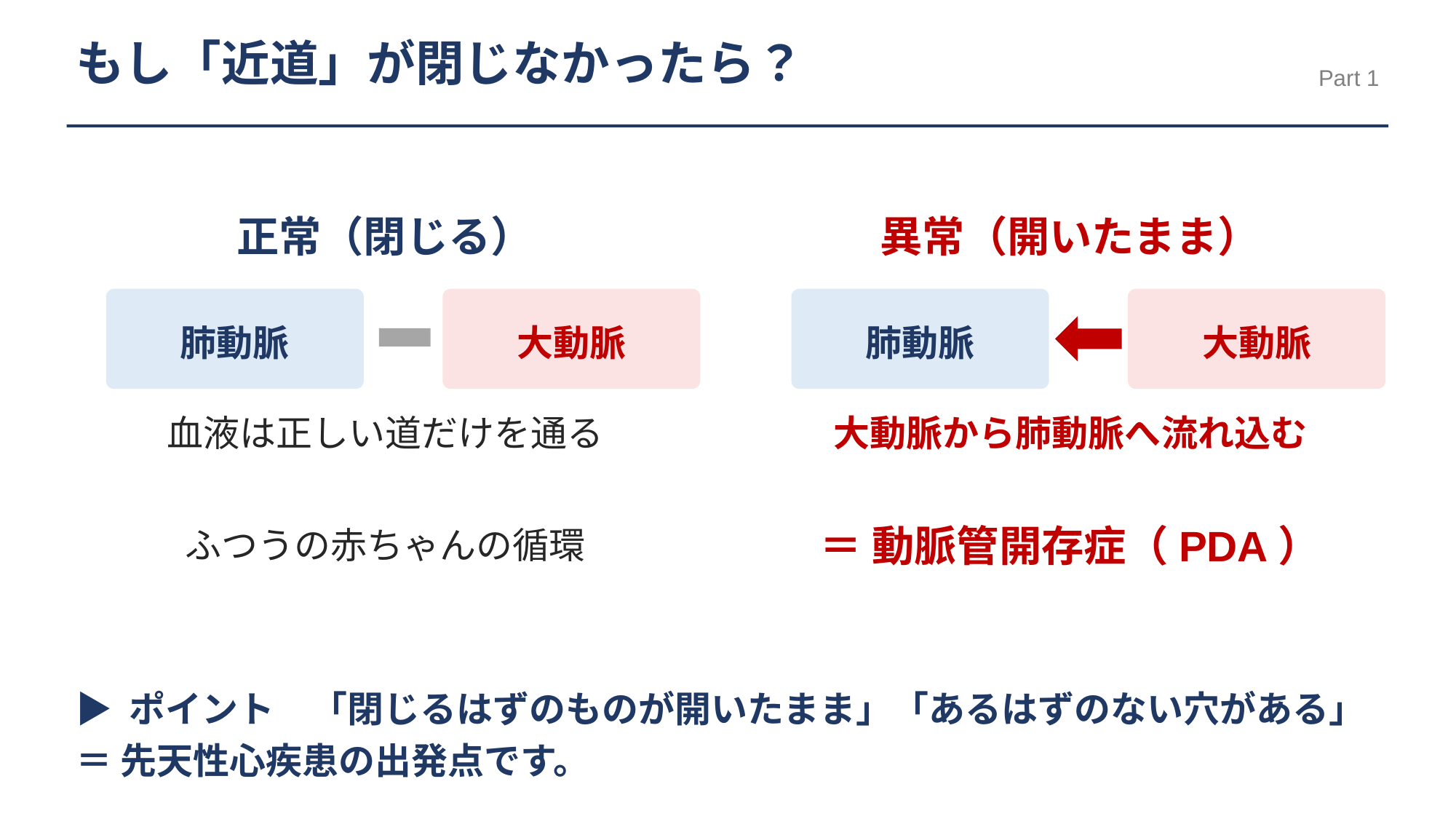

もし「近道」が閉じなかったら？
Part 1

正常（閉じる）
異常（開いたまま）
肺動脈
大動脈
肺動脈
大動脈

血液は正しい道だけを通る
大動脈から肺動脈へ流れ込む
ふつうの赤ちゃんの循環
＝ 動脈管開存症（PDA）
▶ ポイント　「閉じるはずのものが開いたまま」「あるはずのない穴がある」＝ 先天性心疾患の出発点です。